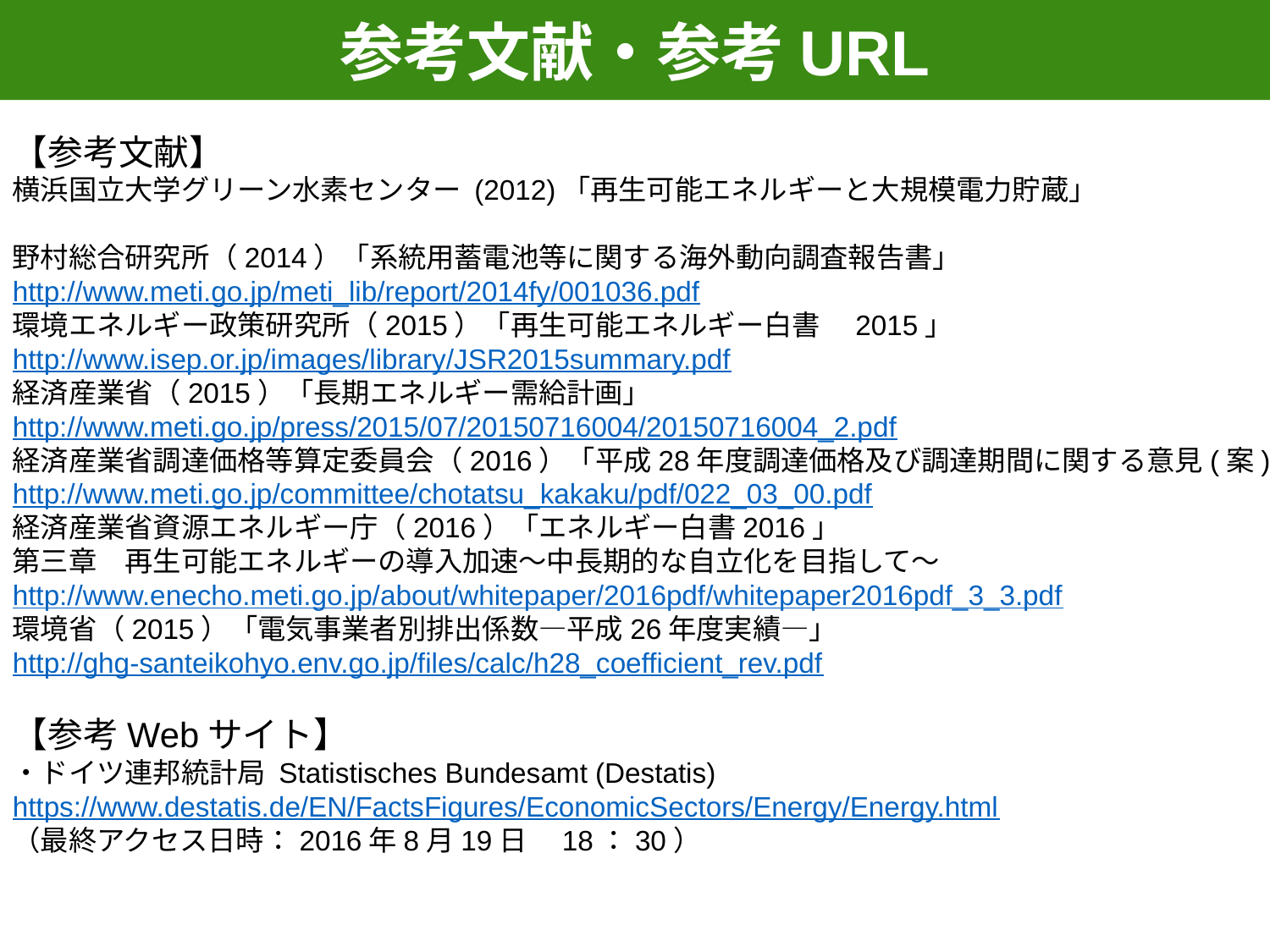

参考文献・参考URL
【参考文献】
横浜国立大学グリーン水素センター (2012)「再生可能エネルギーと大規模電力貯蔵」

野村総合研究所（2014）「系統用蓄電池等に関する海外動向調査報告書」
http://www.meti.go.jp/meti_lib/report/2014fy/001036.pdf
環境エネルギー政策研究所（2015）「再生可能エネルギー白書　2015」
http://www.isep.or.jp/images/library/JSR2015summary.pdf
経済産業省（2015）「長期エネルギー需給計画」
http://www.meti.go.jp/press/2015/07/20150716004/20150716004_2.pdf
経済産業省調達価格等算定委員会（2016）「平成28年度調達価格及び調達期間に関する意見(案)」
http://www.meti.go.jp/committee/chotatsu_kakaku/pdf/022_03_00.pdf
経済産業省資源エネルギー庁（2016）「エネルギー白書2016」
第三章　再生可能エネルギーの導入加速～中長期的な自立化を目指して～
http://www.enecho.meti.go.jp/about/whitepaper/2016pdf/whitepaper2016pdf_3_3.pdf
環境省（2015）「電気事業者別排出係数―平成26年度実績―」
http://ghg-santeikohyo.env.go.jp/files/calc/h28_coefficient_rev.pdf

【参考Webサイト】
・ドイツ連邦統計局 Statistisches Bundesamt (Destatis)
https://www.destatis.de/EN/FactsFigures/EconomicSectors/Energy/Energy.html
（最終アクセス日時：2016年8月19日　18：30）